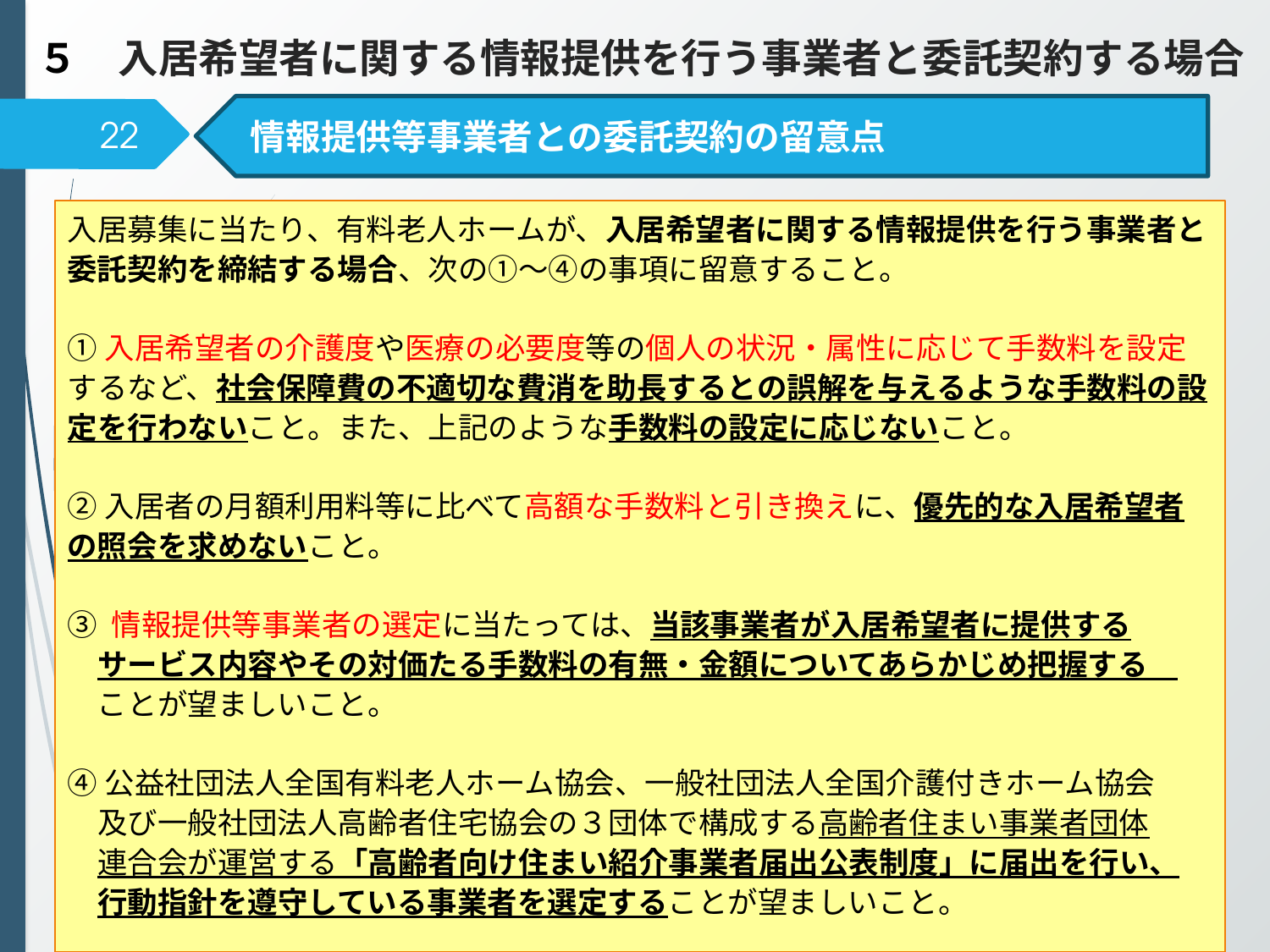

# ５　入居希望者に関する情報提供を行う事業者と委託契約する場合
  情報提供等事業者との委託契約の留意点
22
入居募集に当たり、有料老人ホームが、入居希望者に関する情報提供を行う事業者と委託契約を締結する場合、次の①～④の事項に留意すること。

①入居希望者の介護度や医療の必要度等の個人の状況・属性に応じて手数料を設定するなど、社会保障費の不適切な費消を助長するとの誤解を与えるような手数料の設定を行わないこと。また、上記のような手数料の設定に応じないこと。

②入居者の月額利用料等に比べて高額な手数料と引き換えに、優先的な入居希望者の照会を求めないこと。

③ 情報提供等事業者の選定に当たっては、当該事業者が入居希望者に提供する
　サービス内容やその対価たる手数料の有無・金額についてあらかじめ把握する
　ことが望ましいこと。

④公益社団法人全国有料老人ホーム協会、一般社団法人全国介護付きホーム協会
　及び一般社団法人高齢者住宅協会の３団体で構成する高齢者住まい事業者団体
　連合会が運営する「高齢者向け住まい紹介事業者届出公表制度」に届出を行い、
　行動指針を遵守している事業者を選定することが望ましいこと。